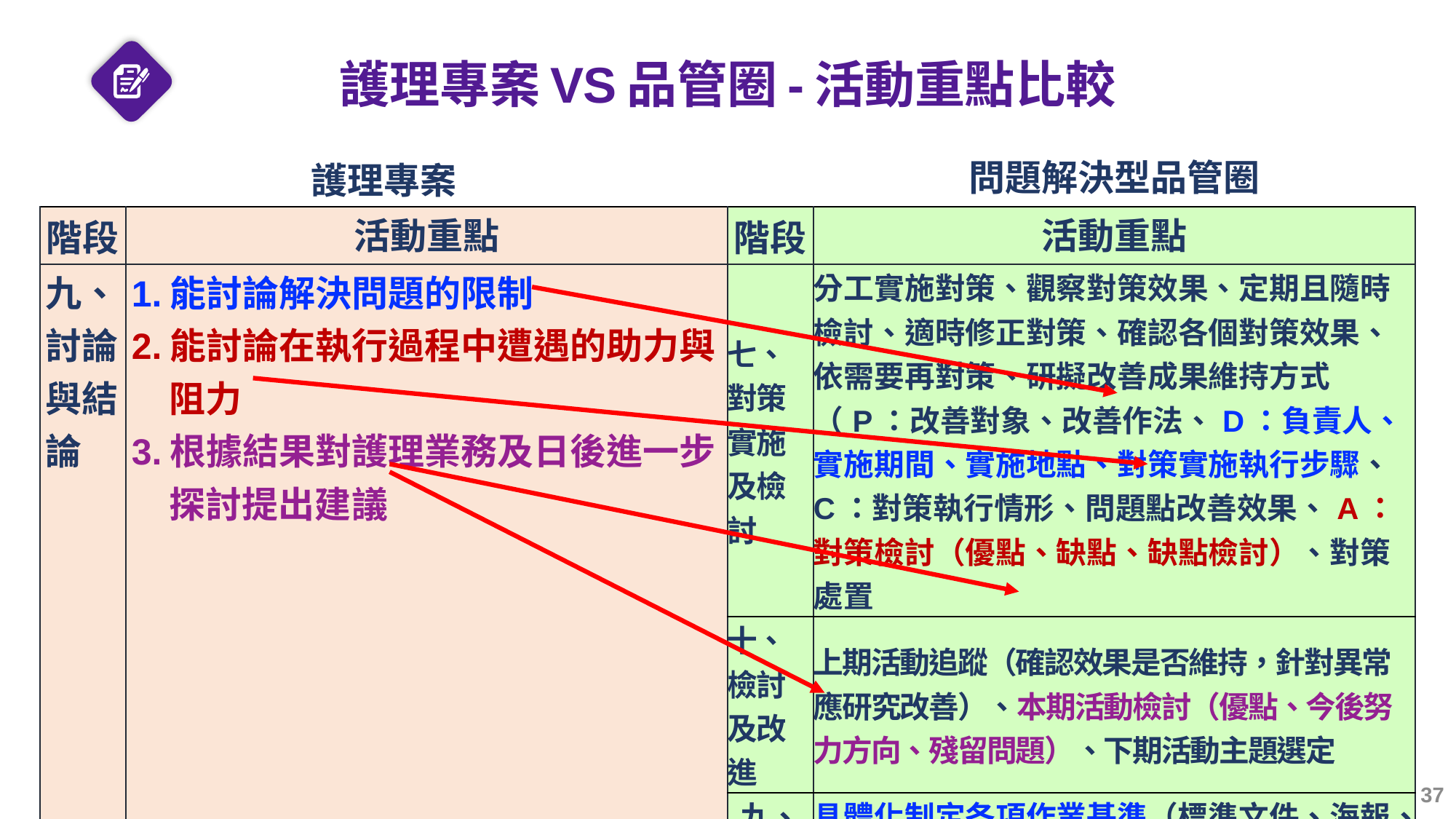

護理專案VS品管圈-活動重點比較
| 護理專案 |  |  | 問題解決型品管圈 |
| --- | --- | --- | --- |
| 階段 | 活動重點 | 階段 | 活動重點 |
| 九、討論與結論 | 1.能討論解決問題的限制 2.能討論在執行過程中遭遇的助力與阻力 3.根據結果對護理業務及日後進一步探討提出建議 | 七、對策實施及檢討 | 分工實施對策、觀察對策效果、定期且隨時檢討、適時修正對策、確認各個對策效果、依需要再對策、研擬改善成果維持方式（P：改善對象、改善作法、D：負責人、實施期間、實施地點、對策實施執行步驟、C：對策執行情形、問題點改善效果、A：對策檢討（優點、缺點、缺點檢討）、對策處置 |
|  |  | 十、檢討及改進 | 上期活動追蹤（確認效果是否維持，針對異常應研究改善）、本期活動檢討（優點、今後努力方向、殘留問題）、下期活動主題選定 |
|  |  | 九、標準化 | 具體化制定各項作業基準（標準文件、海報、單張、系統）、教育所有圈員、於適用單位水平展開（標準發行、宣導、訓練） |
37